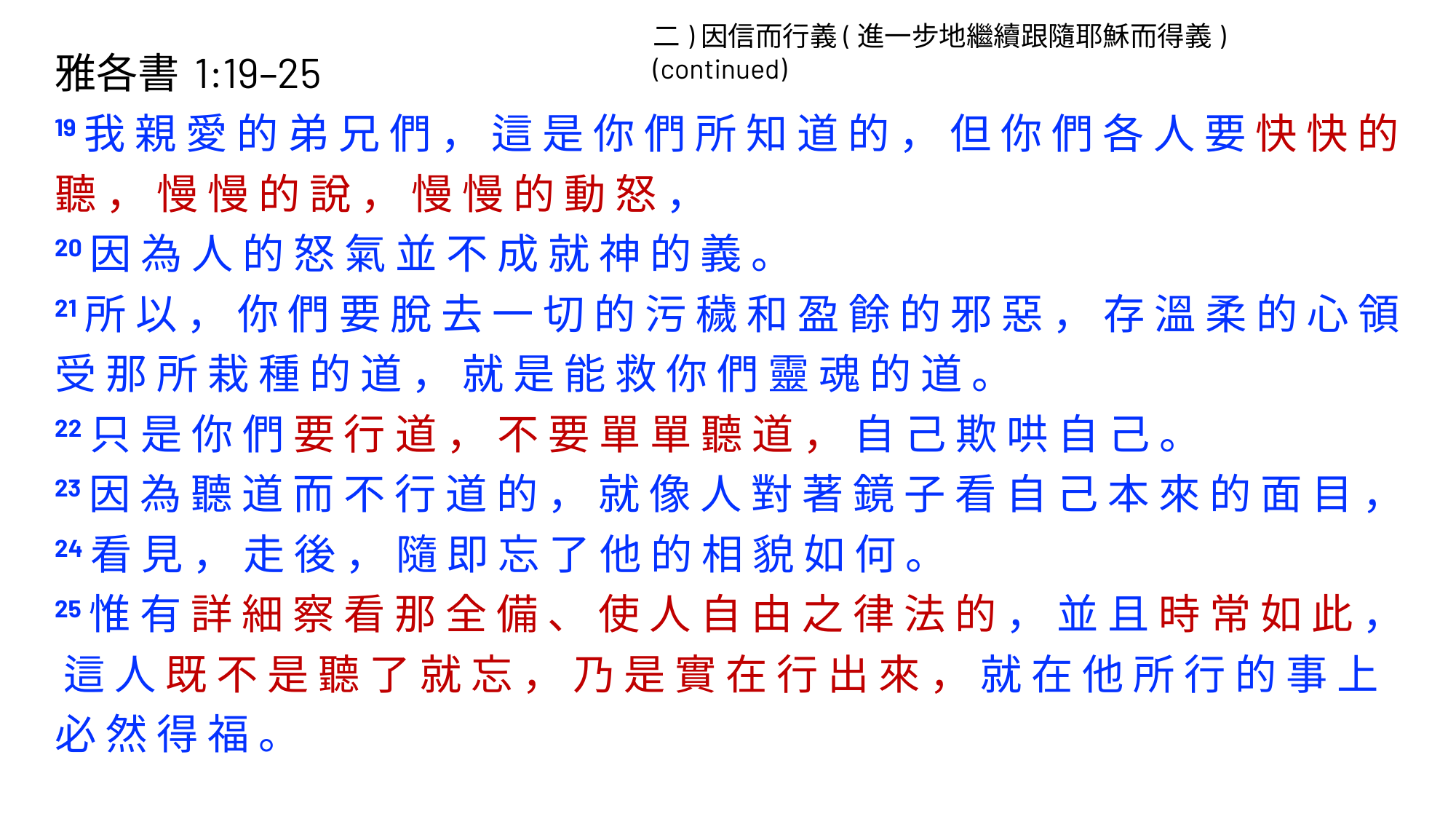

二)因信而行義(進一步地繼續跟隨耶穌而得義) (continued)
雅各書 1:19–25
19 我 親 愛 的 弟 兄 們 ， 這 是 你 們 所 知 道 的 ， 但 你 們 各 人 要 快 快 的 聽 ， 慢 慢 的 說 ， 慢 慢 的 動 怒 ，
20 因 為 人 的 怒 氣 並 不 成 就 神 的 義 。
21 所 以 ， 你 們 要 脫 去 一 切 的 污 穢 和 盈 餘 的 邪 惡 ， 存 溫 柔 的 心 領 受 那 所 栽 種 的 道 ， 就 是 能 救 你 們 靈 魂 的 道 。
22 只 是 你 們 要 行 道 ， 不 要 單 單 聽 道 ， 自 己 欺 哄 自 己 。
23 因 為 聽 道 而 不 行 道 的 ， 就 像 人 對 著 鏡 子 看 自 己 本 來 的 面 目 ，
24 看 見 ， 走 後 ， 隨 即 忘 了 他 的 相 貌 如 何 。
25 惟 有 詳 細 察 看 那 全 備 、 使 人 自 由 之 律 法 的 ， 並 且 時 常 如 此 ， 這 人 既 不 是 聽 了 就 忘 ， 乃 是 實 在 行 出 來 ， 就 在 他 所 行 的 事 上 必 然 得 福 。